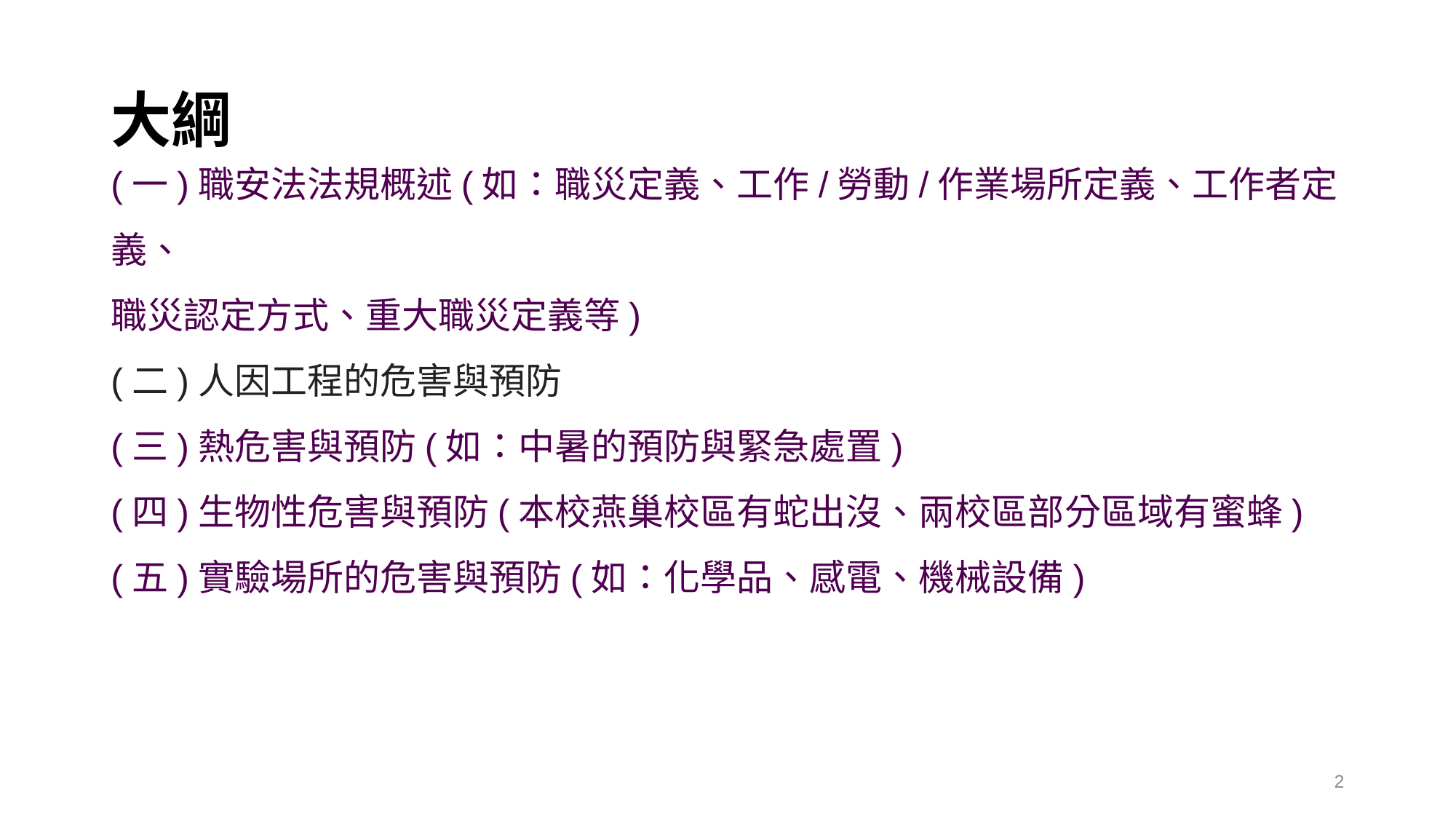

# 大綱
(一)職安法法規概述(如：職災定義、工作/勞動/作業場所定義、工作者定義、
職災認定方式、重大職災定義等)
(二)人因工程的危害與預防
(三)熱危害與預防(如：中暑的預防與緊急處置)
(四)生物性危害與預防(本校燕巢校區有蛇出沒、兩校區部分區域有蜜蜂)
(五)實驗場所的危害與預防(如：化學品、感電、機械設備)
2